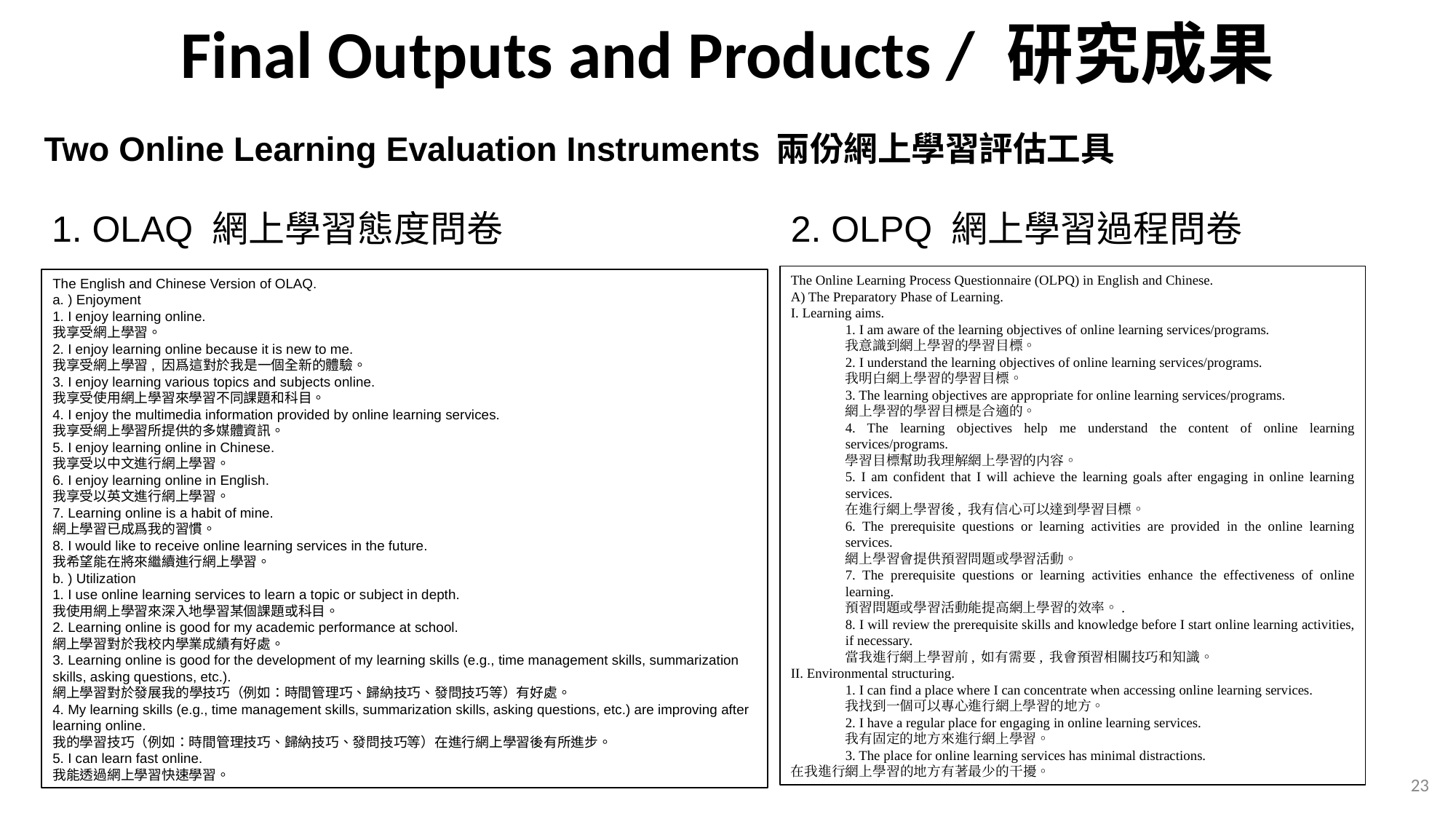

Final Outputs and Products / 研究成果
Two Online Learning Evaluation Instruments 兩份網上學習評估工具
 1. OLAQ 網上學習態度問卷
2. OLPQ 網上學習過程問卷
The Online Learning Process Questionnaire (OLPQ) in English and Chinese.
A) The Preparatory Phase of Learning.
I. Learning aims.
1. I am aware of the learning objectives of online learning services/programs.
我意識到網上學習的學習目標。
2. I understand the learning objectives of online learning services/programs.
我明白網上學習的學習目標。
3. The learning objectives are appropriate for online learning services/programs.
網上學習的學習目標是合適的。
4. The learning objectives help me understand the content of online learning services/programs.
學習目標幫助我理解網上學習的内容。
5. I am confident that I will achieve the learning goals after engaging in online learning services.
在進行網上學習後, 我有信心可以達到學習目標。
6. The prerequisite questions or learning activities are provided in the online learning services.
網上學習會提供預習問題或學習活動。
7. The prerequisite questions or learning activities enhance the effectiveness of online learning.
預習問題或學習活動能提高網上學習的效率。.
8. I will review the prerequisite skills and knowledge before I start online learning activities, if necessary.
當我進行網上學習前, 如有需要, 我會預習相關技巧和知識。
II. Environmental structuring.
1. I can find a place where I can concentrate when accessing online learning services.
我找到一個可以專心進行網上學習的地方。
2. I have a regular place for engaging in online learning services.
我有固定的地方來進行網上學習。
3. The place for online learning services has minimal distractions.
在我進行網上學習的地方有著最少的干擾。
The English and Chinese Version of OLAQ.
a. ) Enjoyment
1. I enjoy learning online.
我享受網上學習。
2. I enjoy learning online because it is new to me.
我享受網上學習, 因爲這對於我是一個全新的體驗。
3. I enjoy learning various topics and subjects online.
我享受使用網上學習來學習不同課題和科目。
4. I enjoy the multimedia information provided by online learning services.
我享受網上學習所提供的多媒體資訊。
5. I enjoy learning online in Chinese.
我享受以中文進行網上學習。
6. I enjoy learning online in English.
我享受以英文進行網上學習。
7. Learning online is a habit of mine.
網上學習已成爲我的習慣。
8. I would like to receive online learning services in the future.
我希望能在將來繼續進行網上學習。
b. ) Utilization
1. I use online learning services to learn a topic or subject in depth.
我使用網上學習來深入地學習某個課題或科目。
2. Learning online is good for my academic performance at school.
網上學習對於我校内學業成績有好處。
3. Learning online is good for the development of my learning skills (e.g., time management skills, summarization
skills, asking questions, etc.).
網上學習對於發展我的學⍰⍰⍰技巧（例如：時間管理⍰⍰巧、歸納技巧、發問技巧等）有好處。
4. My learning skills (e.g., time management skills, summarization skills, asking questions, etc.) are improving after
learning online.
我的學習技巧（例如：時間管理技巧、歸納技巧、發問技巧等）在進行網上學習後有所進步。
5. I can learn fast online.
我能透過網上學習快速學習。
23